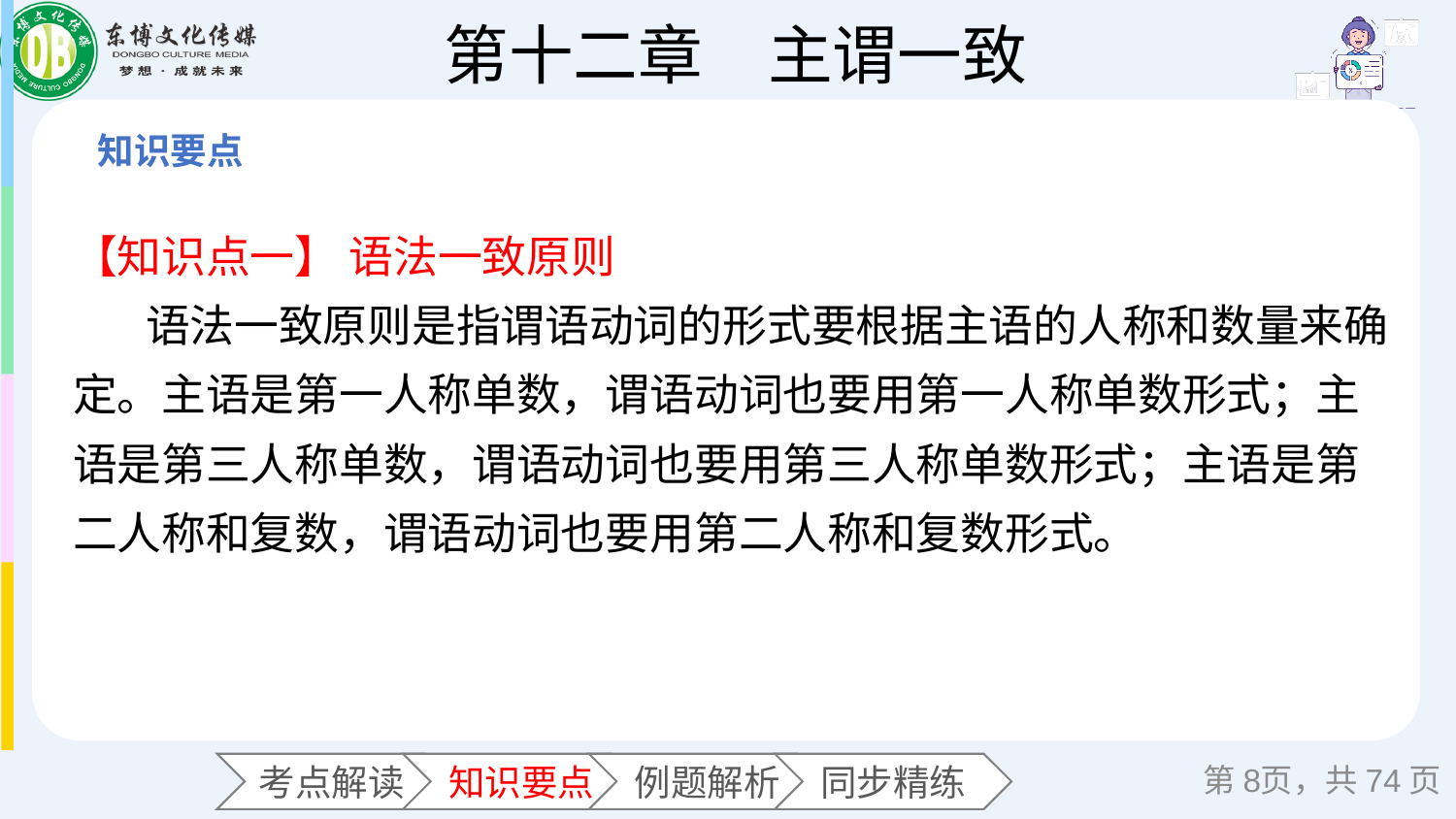

【知识点一】 语法一致原则
语法一致原则是指谓语动词的形式要根据主语的人称和数量来确定。主语是第一人称单数，谓语动词也要用第一人称单数形式；主语是第三人称单数，谓语动词也要用第三人称单数形式；主语是第二人称和复数，谓语动词也要用第二人称和复数形式。
第8页，共74页